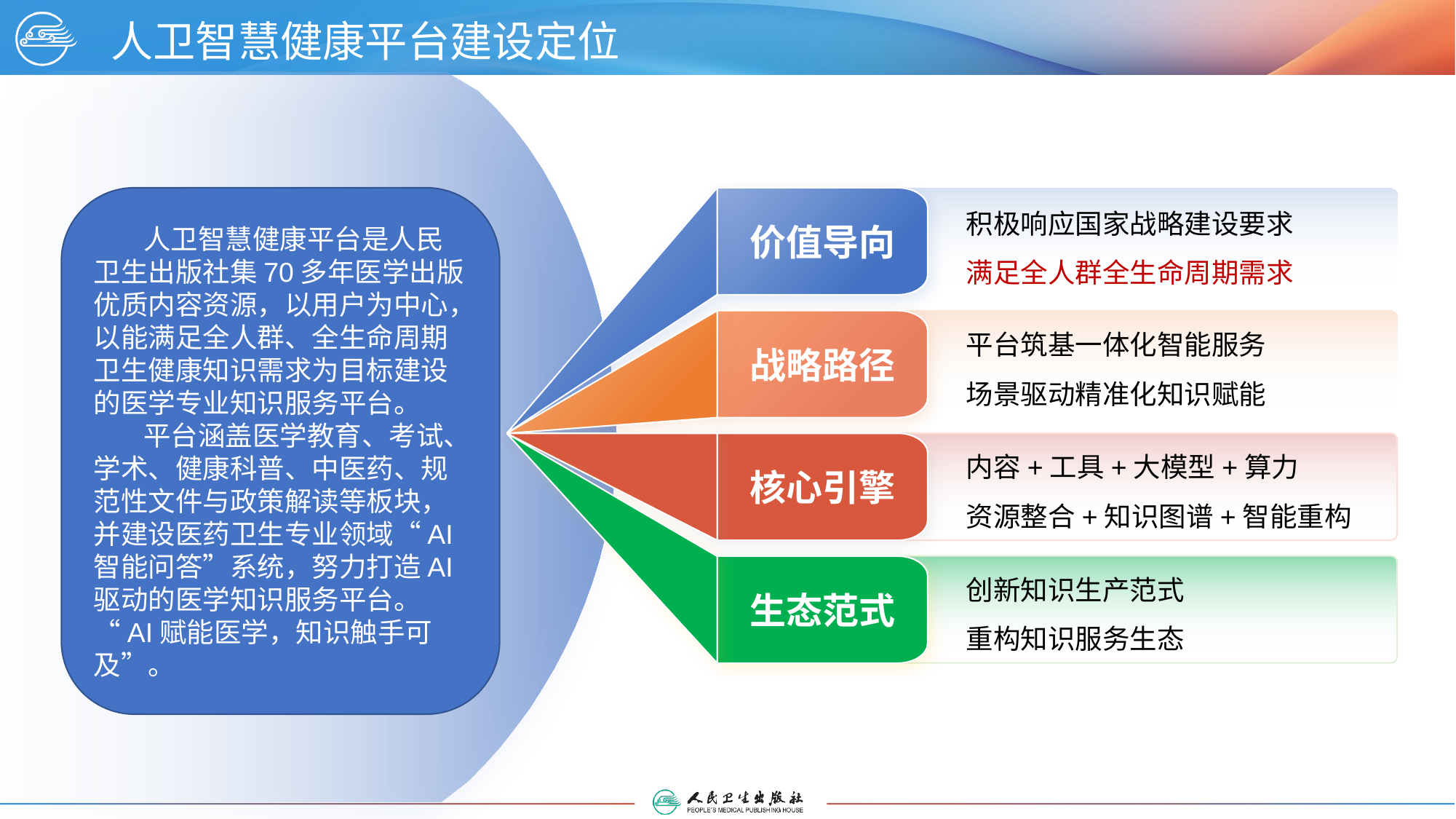

# 人卫智慧健康平台建设定位

       人卫智慧健康平台是人民卫生出版社集70多年医学出版优质内容资源，以用户为中心，以能满足全人群、全生命周期卫生健康知识需求为目标建设的医学专业知识服务平台。
       平台涵盖医学教育、考试、学术、健康科普、中医药、规范性文件与政策解读等板块，并建设医药卫生专业领域“AI智能问答”系统，努力打造AI驱动的医学知识服务平台。“AI赋能医学，知识触手可及”。

价值导向

积极响应国家战略建设要求
满足全人群全生命周期需求

战略路径
平台筑基一体化智能服务
场景驱动精准化知识赋能
内容+工具+大模型+算力
资源整合+知识图谱+智能重构

核心引擎

生态范式
创新知识生产范式
重构知识服务生态